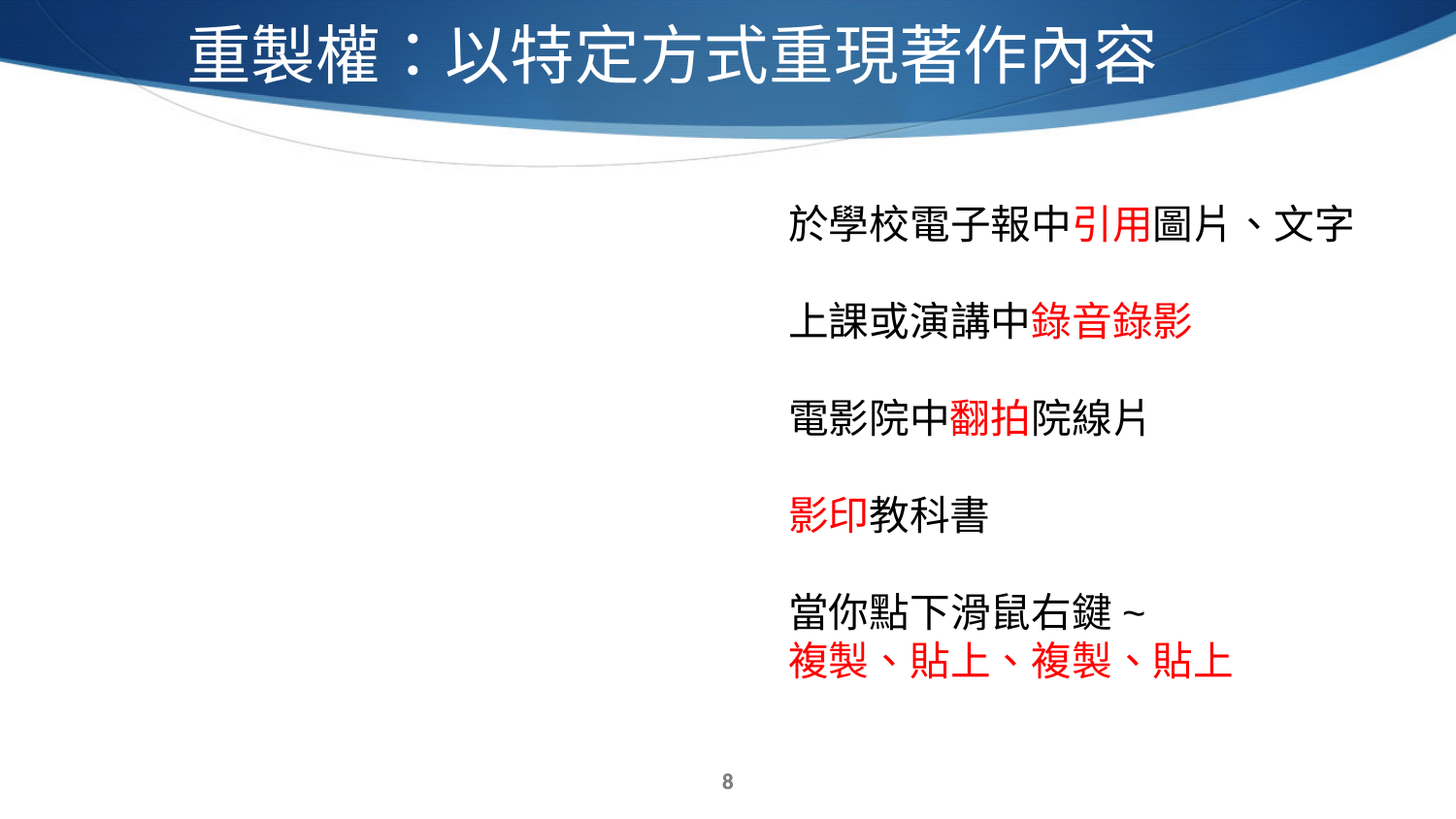

重製權：以特定方式重現著作內容
於學校電子報中引用圖片、文字

上課或演講中錄音錄影

電影院中翻拍院線片

影印教科書

當你點下滑鼠右鍵~
複製、貼上、複製、貼上
8
8